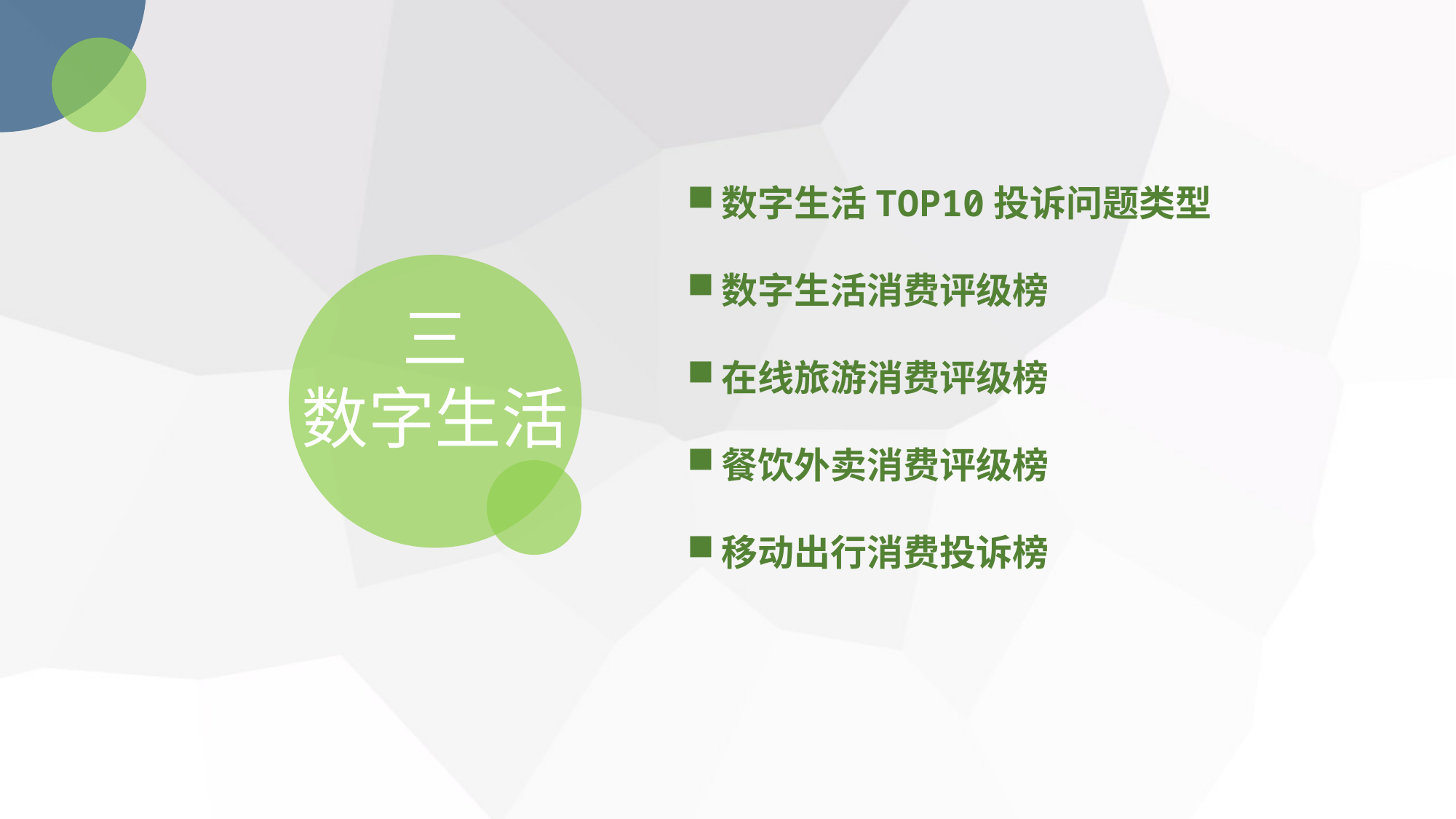

数字生活TOP10投诉问题类型
数字生活消费评级榜
在线旅游消费评级榜
餐饮外卖消费评级榜
移动出行消费投诉榜

三
数字生活